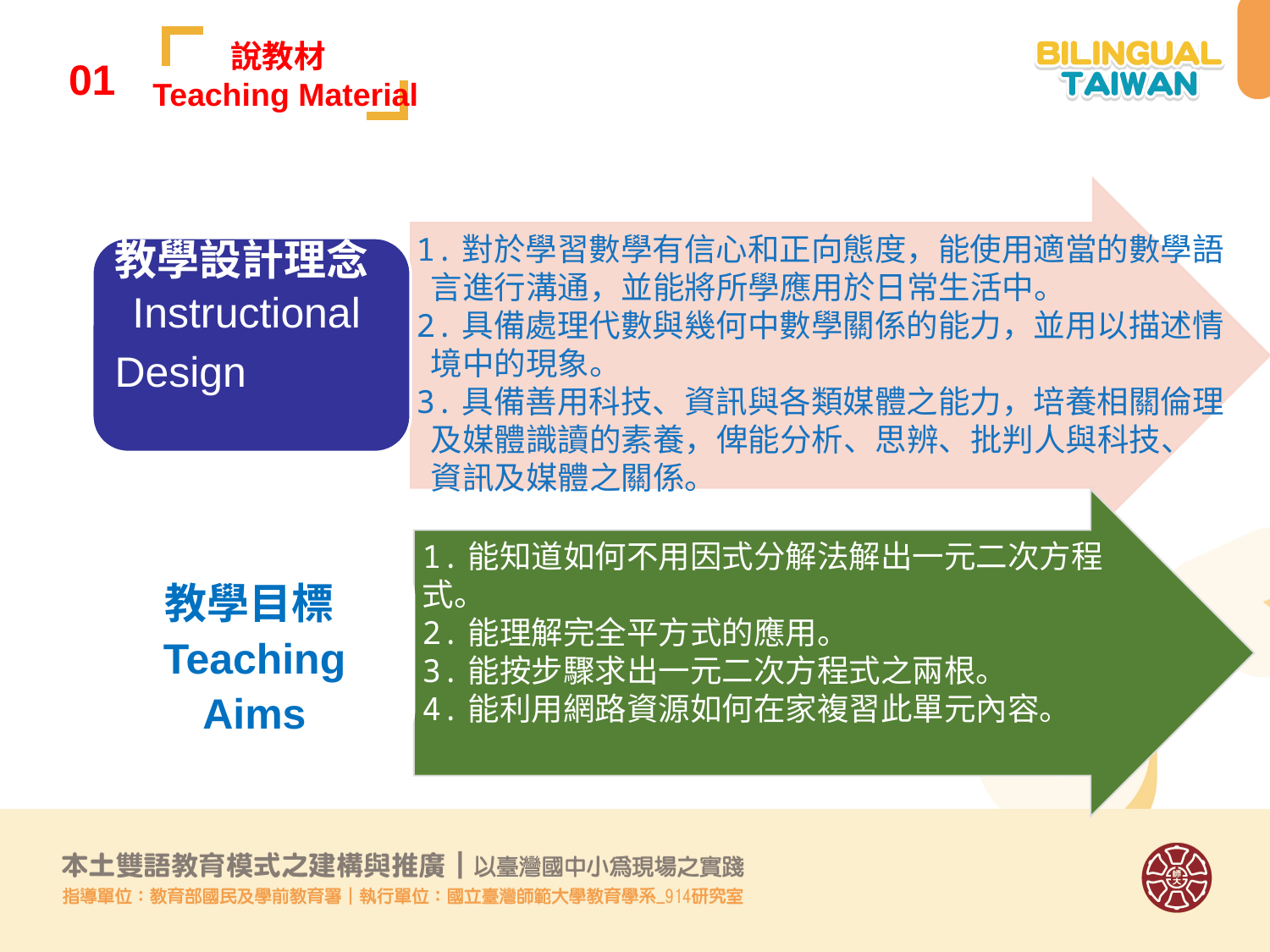

說教材
Teaching Material

01

1.對於學習數學有信心和正向態度，能使用適當的數學語
  言進行溝通，並能將所學應用於日常生活中。
2.具備處理代數與幾何中數學關係的能力，並用以描述情
  境中的現象。
3.具備善用科技、資訊與各類媒體之能力，培養相關倫理
  及媒體識讀的素養，俾能分析、思辨、批判人與科技、
  資訊及媒體之關係。

教學設計理念Instructional Design

1.能知道如何不用因式分解法解出一元二次方程式。
2.能理解完全平方式的應用。
3.能按步驟求出一元二次方程式之兩根。
4.能利用網路資源如何在家複習此單元內容。

教學目標Teaching Aims